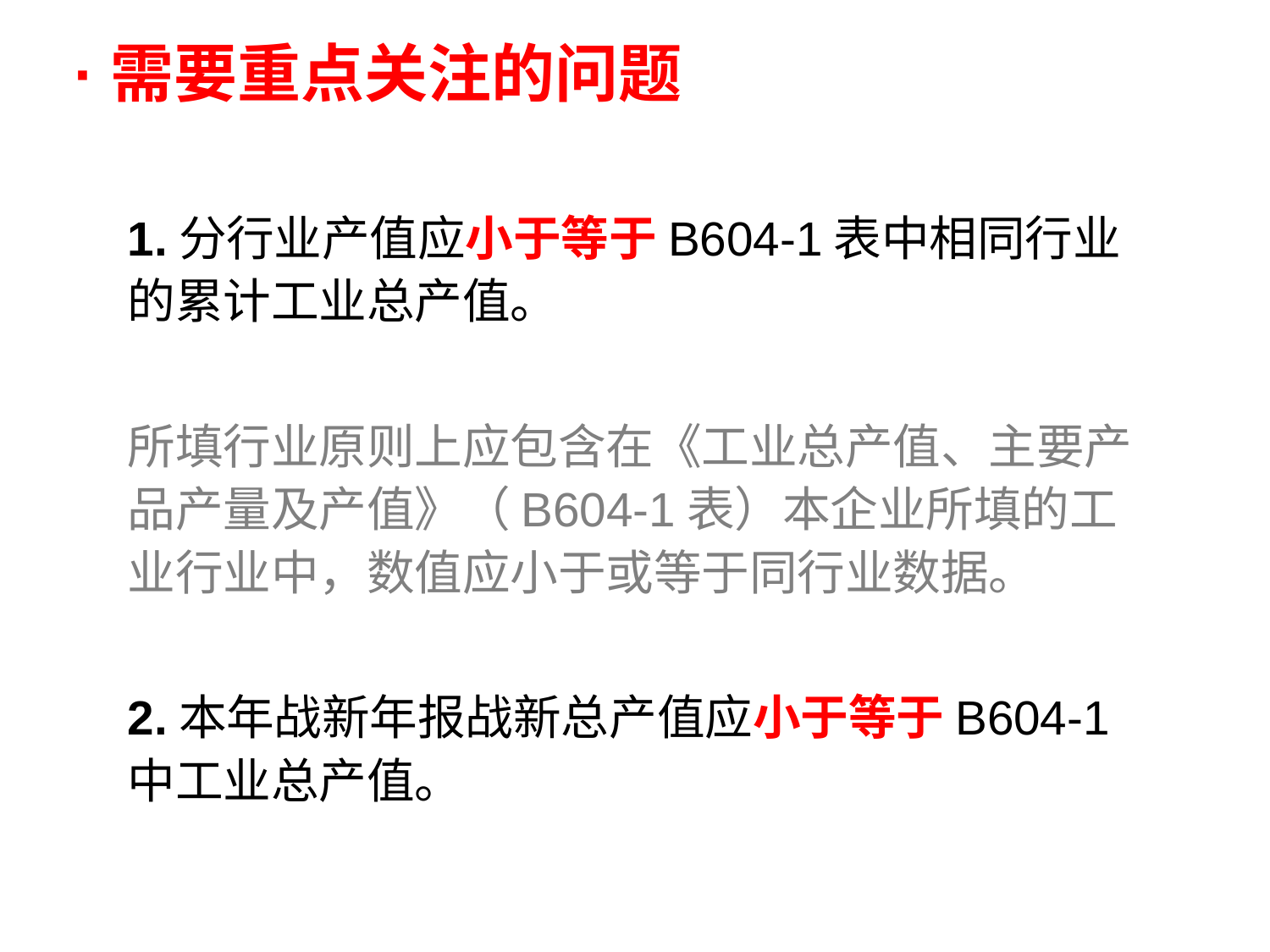

·需要重点关注的问题
1.分行业产值应小于等于B604-1表中相同行业的累计工业总产值。

所填行业原则上应包含在《工业总产值、主要产品产量及产值》（B604-1表）本企业所填的工业行业中，数值应小于或等于同行业数据。

2.本年战新年报战新总产值应小于等于B604-1中工业总产值。